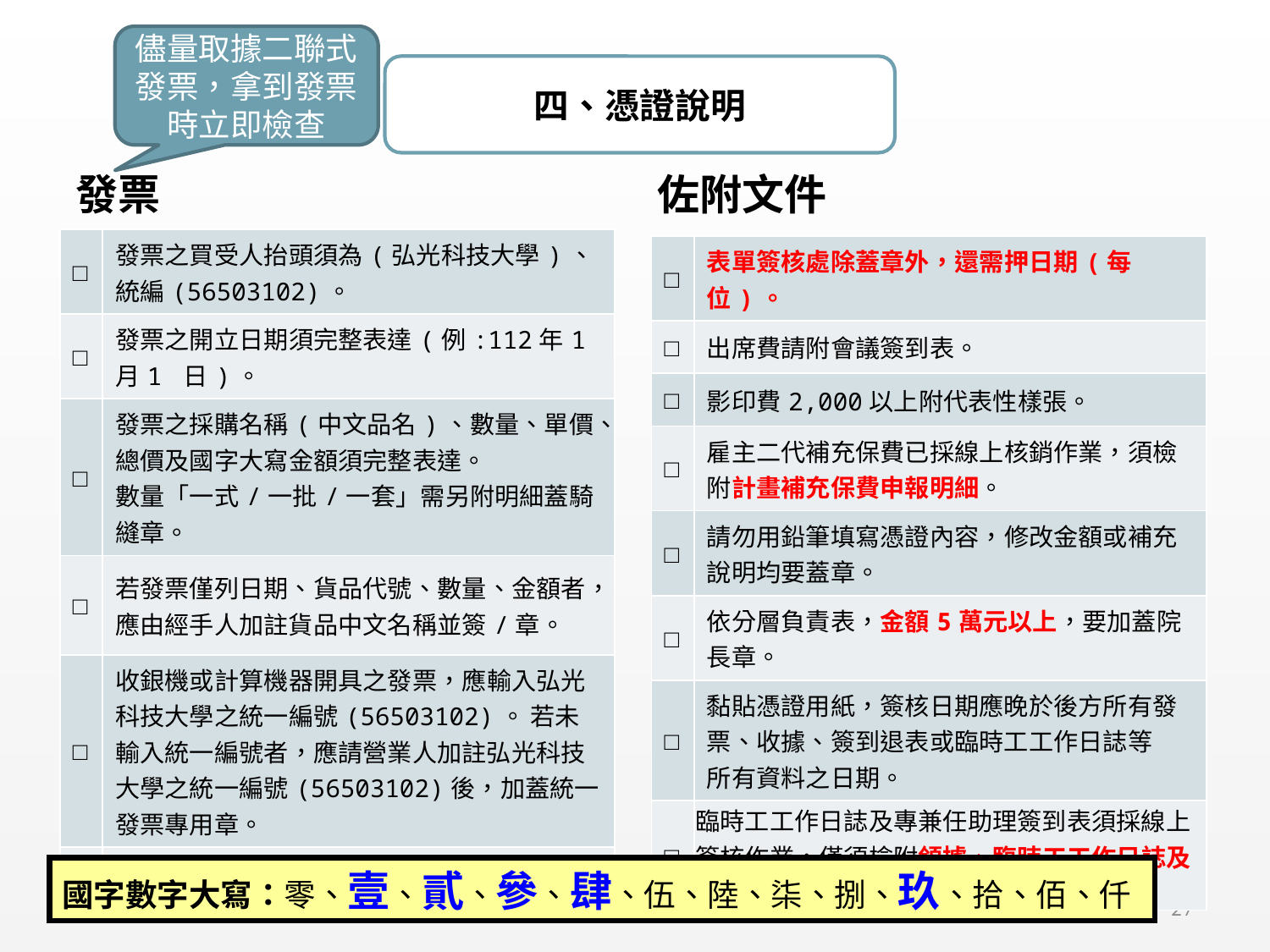

儘量取據二聯式發票，拿到發票時立即檢查
四、憑證說明
發票
佐附文件

| □ | 發票之買受人抬頭須為(弘光科技大學)、統編(56503102)。 |
| --- | --- |
| □ | 發票之開立日期須完整表達(例:112年1月1 日)。 |
| □ | 發票之採購名稱(中文品名)、數量、單價、總價及國字大寫金額須完整表達。 數量「一式/一批/一套」需另附明細蓋騎縫章。 |
| □ | 若發票僅列日期、貨品代號、數量、金額者，應由經手人加註貨品中文名稱並簽/章。 |
| □ | 收銀機或計算機器開具之發票，應輸入弘光科技大學之統一編號(56503102)。 若未輸入統一編號者，應請營業人加註弘光科技大學之統一編號(56503102)後，加蓋統一發票專用章。 |
| □ | 電子式發票需影印一份或寫上字軌(發票號碼)。 |
| □ | 表單簽核處除蓋章外，還需押日期(每位)。 |
| --- | --- |
| □ | 出席費請附會議簽到表。 |
| □ | 影印費2,000以上附代表性樣張。 |
| □ | 雇主二代補充保費已採線上核銷作業，須檢附計畫補充保費申報明細。 |
| □ | 請勿用鉛筆填寫憑證內容，修改金額或補充說明均要蓋章。 |
| □ | 依分層負責表，金額5萬元以上，要加蓋院長章。 |
| □ | 黏貼憑證用紙，簽核日期應晚於後方所有發票、收據、簽到退表或臨時工工作日誌等 所有資料之日期。 |
| □ | 臨時工工作日誌及專兼任助理簽到表須採線上簽核作業，僅須檢附領據、臨時工工作日誌及雇主負擔附件資料。 |
國字數字大寫：零、壹、貳、參、肆、伍、陸、柒、捌、玖、拾、佰、仟

27